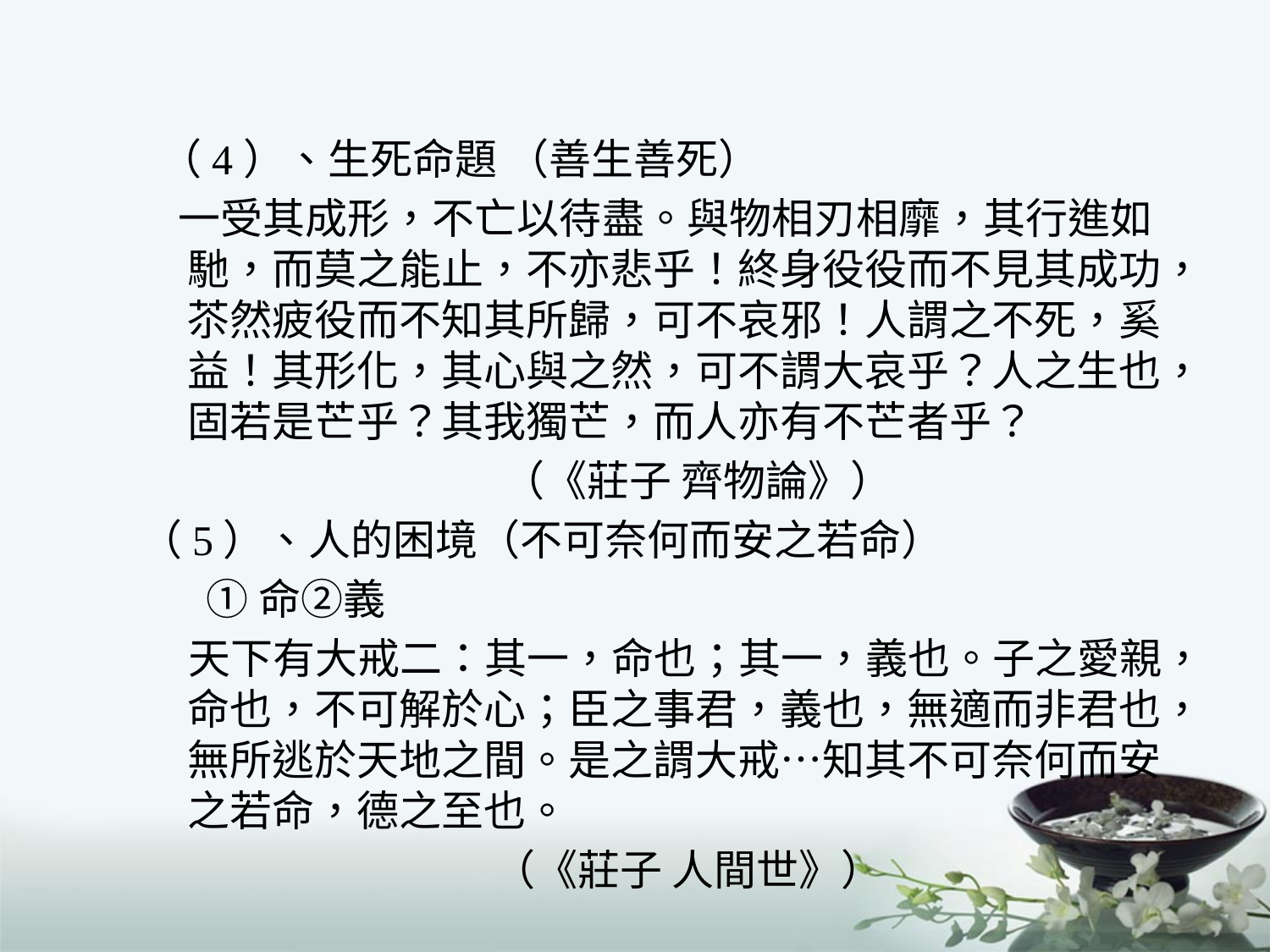

（4）、生死命題 （善生善死）
   一受其成形，不亡以待盡。與物相刃相靡，其行進如馳，而莫之能止，不亦悲乎！終身役役而不見其成功，苶然疲役而不知其所歸，可不哀邪！人謂之不死，奚益！其形化，其心與之然，可不謂大哀乎？人之生也，固若是芒乎？其我獨芒，而人亦有不芒者乎？
                                     （《莊子 齊物論》）
（5）、人的困境（不可奈何而安之若命）
       ①命②義
    天下有大戒二：其一，命也；其一，義也。子之愛親，命也，不可解於心；臣之事君，義也，無適而非君也，無所逃於天地之間。是之謂大戒…知其不可奈何而安之若命，德之至也。
                                    （《莊子 人間世》）